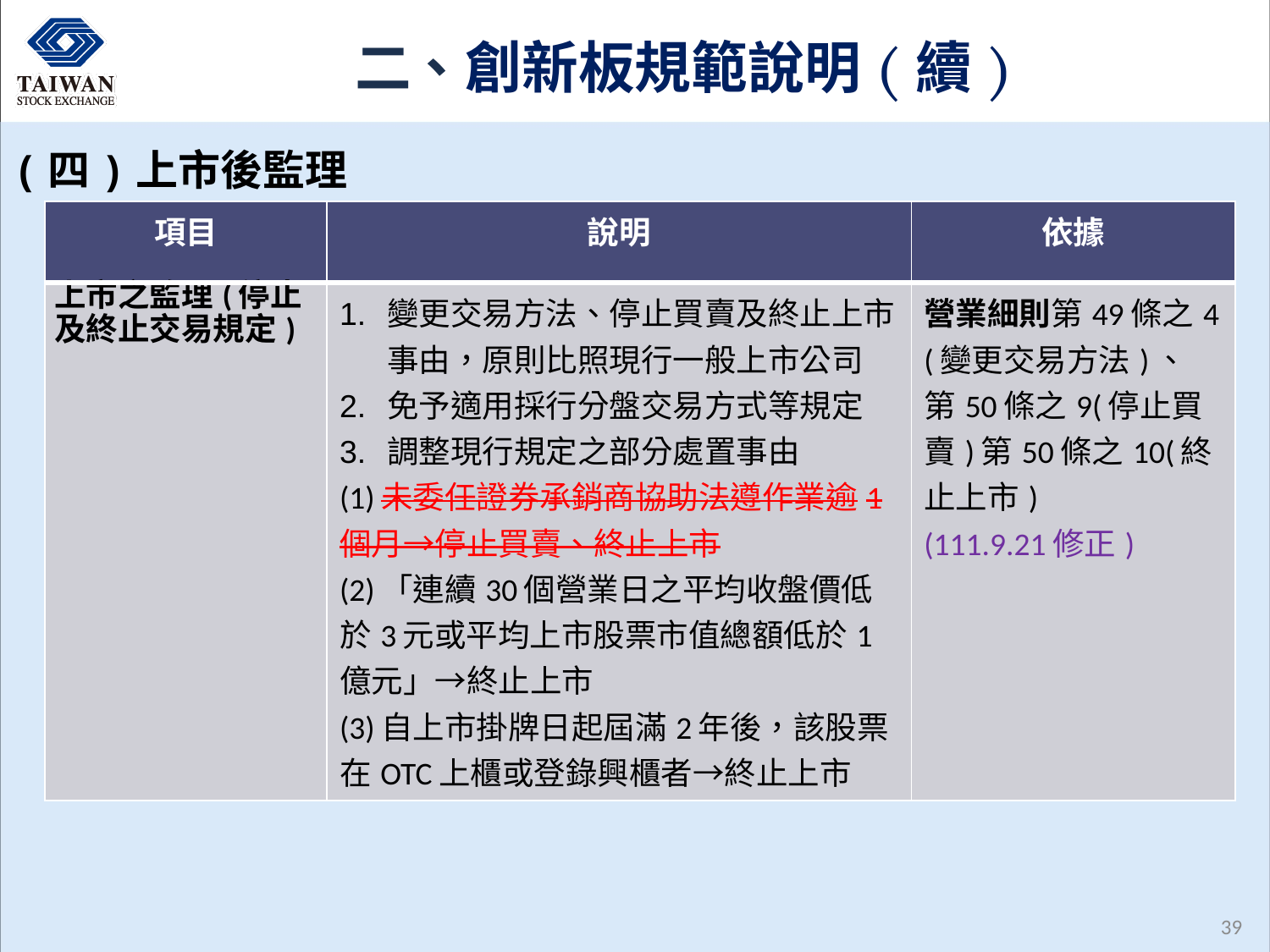

# 二、創新板規範說明(續)
(四)上市後監理
| 項目 | 說明 | 依據 |
| --- | --- | --- |
| 上市之監理(停止及終止交易規定) | 變更交易方法、停止買賣及終止上市事由，原則比照現行一般上市公司 免予適用採行分盤交易方式等規定 調整現行規定之部分處置事由 (1)未委任證券承銷商協助法遵作業逾1個月→停止買賣、終止上市 (2)「連續30個營業日之平均收盤價低於3元或平均上市股票市值總額低於1億元」→終止上市 (3)自上市掛牌日起屆滿2年後，該股票在OTC上櫃或登錄興櫃者→終止上市 | 營業細則第49條之4 (變更交易方法)、 第50條之9(停止買賣)第50條之10(終止上市) (111.9.21修正) |
39